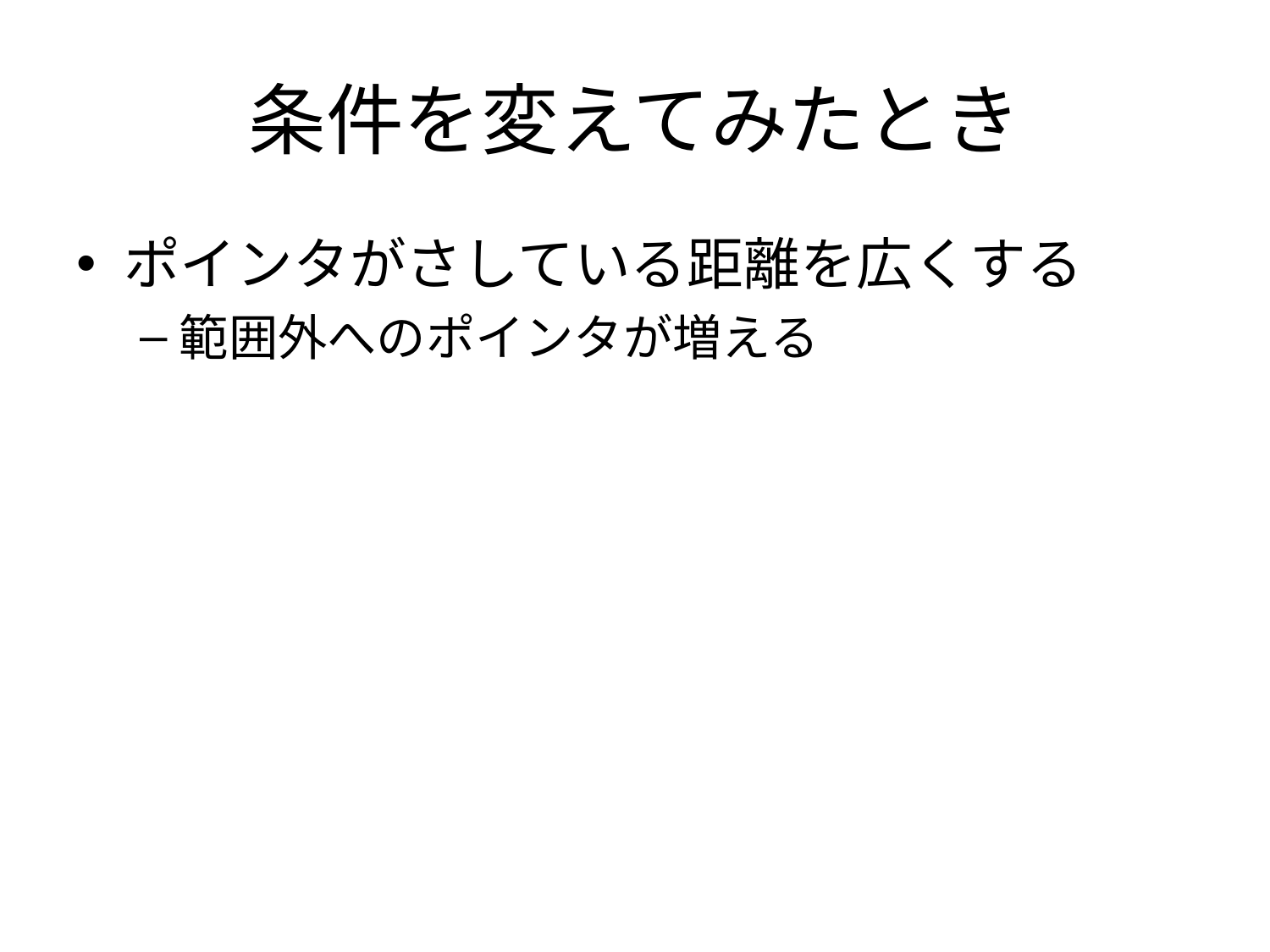

# 条件を変えてみたとき
ポインタがさしている距離を広くする
範囲外へのポインタが増える